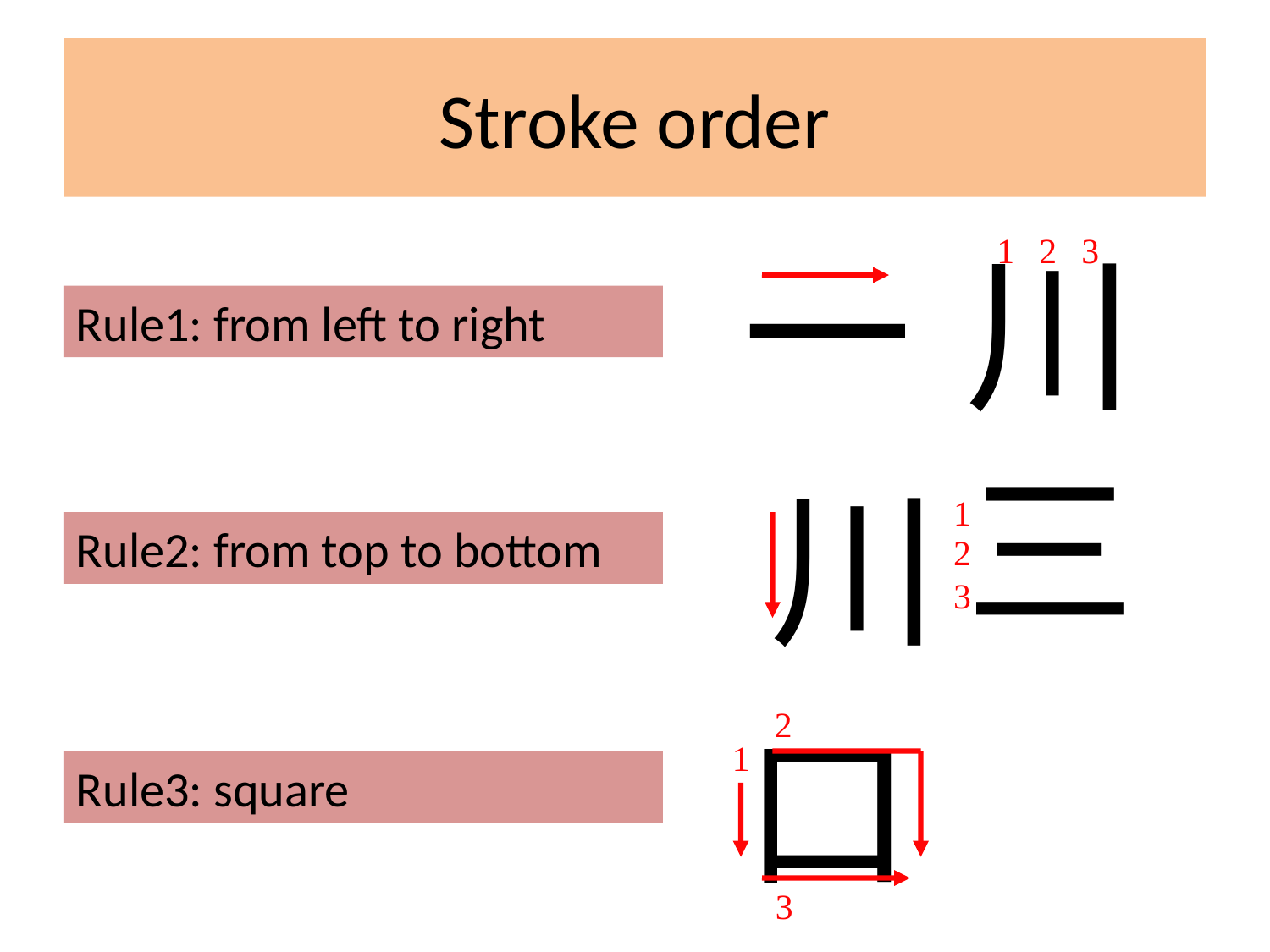

# Stroke order
一
川
1
2
3

Rule1: from left to right
三
川
1
Rule2: from top to bottom
3

2
3
2
口
1
Rule3: square

3